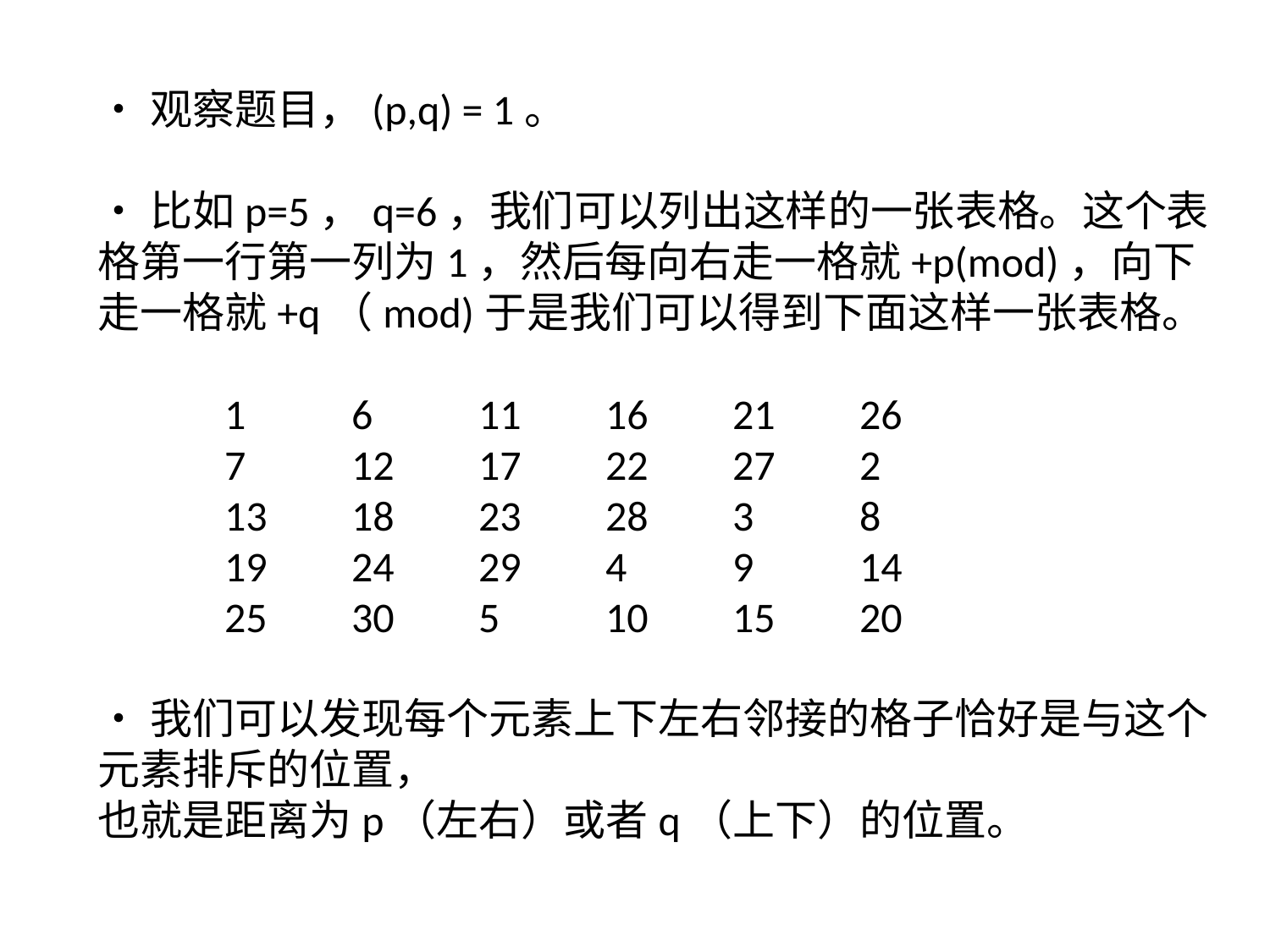

•观察题目，(p,q) = 1。

•比如p=5，q=6，我们可以列出这样的一张表格。这个表格第一行第一列为1，然后每向右走一格就+p(mod)，向下走一格就+q（mod)于是我们可以得到下面这样一张表格。

	1	6	11	16	21	26
	7	12	17	22	27	2
	13	18	23	28	3	8
	19	24	29	4	9	14
	25	30	5	10	15	20

•我们可以发现每个元素上下左右邻接的格子恰好是与这个元素排斥的位置，
也就是距离为p（左右）或者q（上下）的位置。